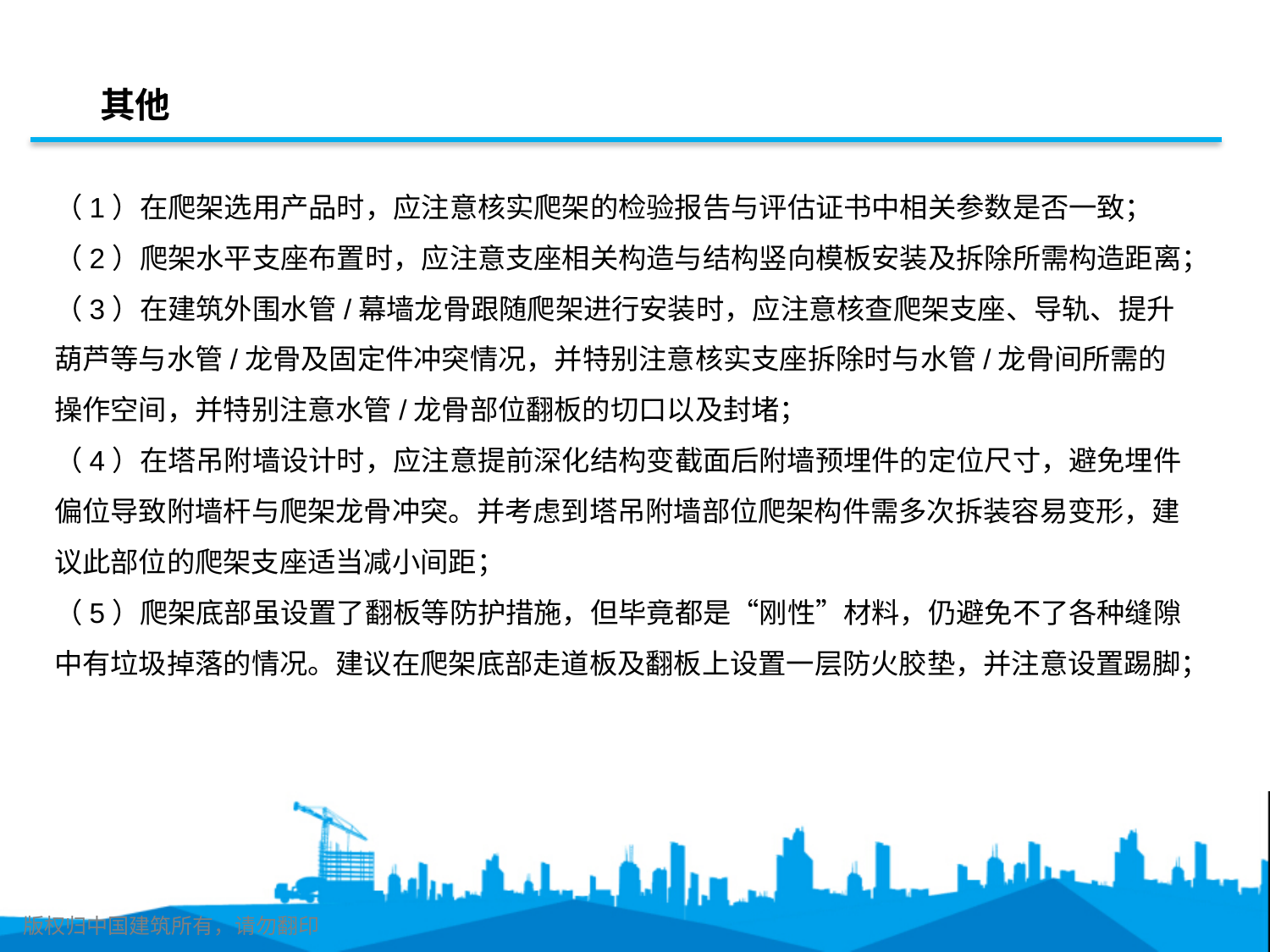

其他
（1）在爬架选用产品时，应注意核实爬架的检验报告与评估证书中相关参数是否一致；
（2）爬架水平支座布置时，应注意支座相关构造与结构竖向模板安装及拆除所需构造距离；
（3）在建筑外围水管/幕墙龙骨跟随爬架进行安装时，应注意核查爬架支座、导轨、提升葫芦等与水管/龙骨及固定件冲突情况，并特别注意核实支座拆除时与水管/龙骨间所需的操作空间，并特别注意水管/龙骨部位翻板的切口以及封堵；
（4）在塔吊附墙设计时，应注意提前深化结构变截面后附墙预埋件的定位尺寸，避免埋件偏位导致附墙杆与爬架龙骨冲突。并考虑到塔吊附墙部位爬架构件需多次拆装容易变形，建议此部位的爬架支座适当减小间距；
（5）爬架底部虽设置了翻板等防护措施，但毕竟都是“刚性”材料，仍避免不了各种缝隙中有垃圾掉落的情况。建议在爬架底部走道板及翻板上设置一层防火胶垫，并注意设置踢脚；
60
版权归中国建筑所有，请勿翻印